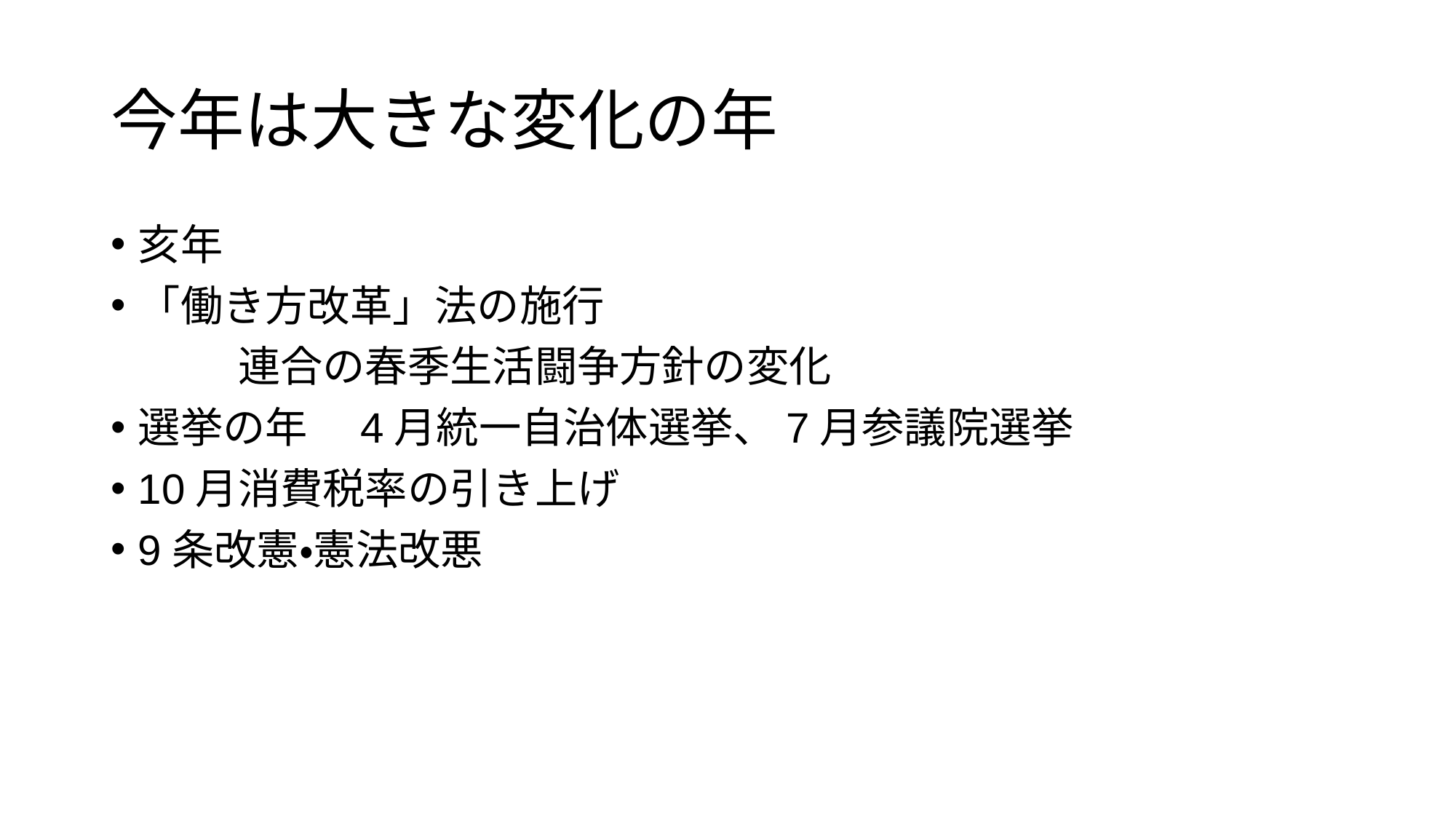

# 今年は大きな変化の年
亥年
「働き方改革」法の施行
　　　連合の春季生活闘争方針の変化
選挙の年　4月統一自治体選挙、7月参議院選挙
10月消費税率の引き上げ
9条改憲・憲法改悪